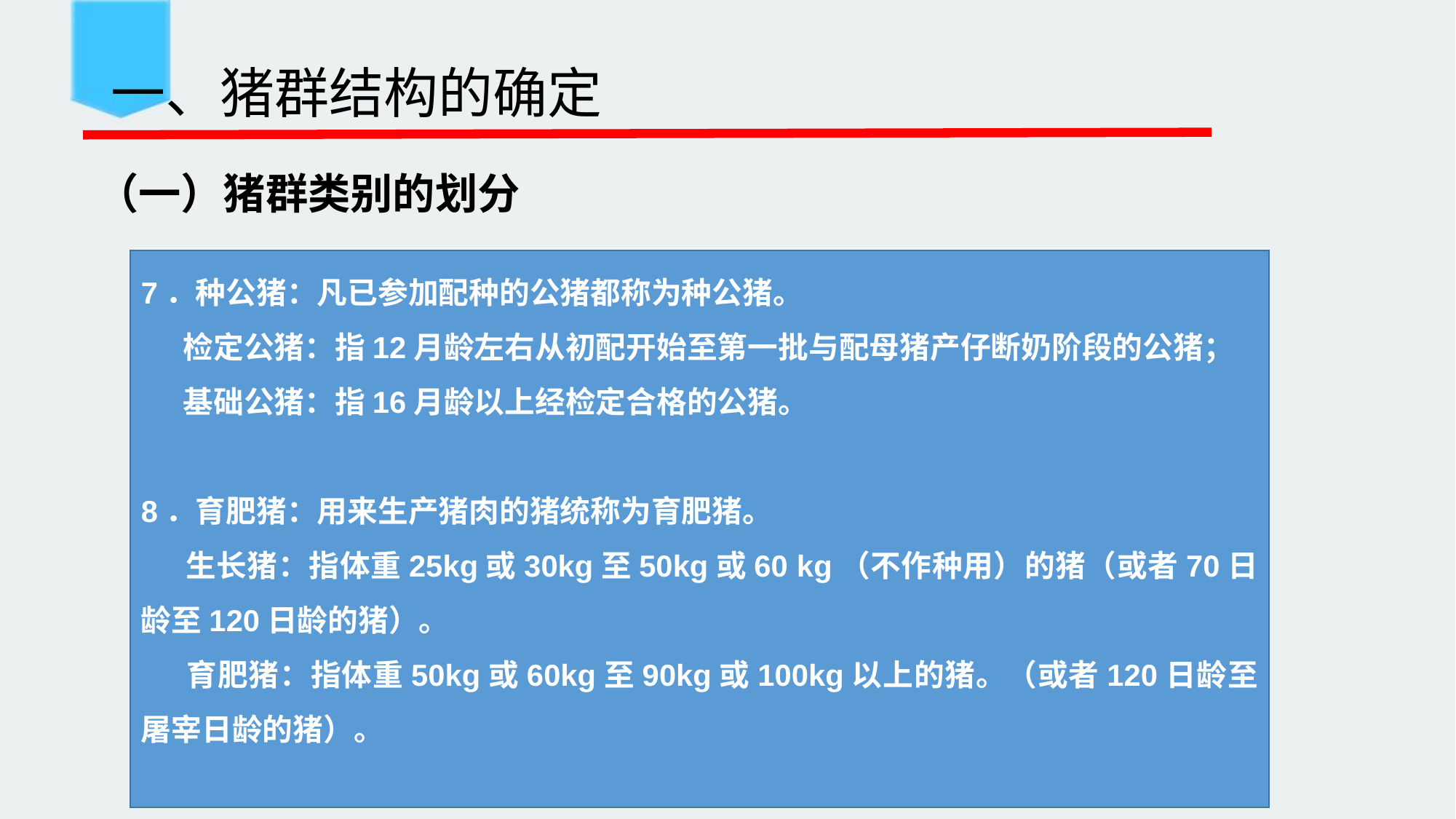

# 一、猪群结构的确定
（一）猪群类别的划分
7．种公猪：凡已参加配种的公猪都称为种公猪。
     检定公猪：指12月龄左右从初配开始至第一批与配母猪产仔断奶阶段的公猪；
     基础公猪：指16月龄以上经检定合格的公猪。

8．育肥猪：用来生产猪肉的猪统称为育肥猪。
     生长猪：指体重25kg或30kg至50kg或60 kg（不作种用）的猪（或者70日龄至120日龄的猪）。
     育肥猪：指体重50kg或60kg至90kg或100kg以上的猪。（或者120日龄至屠宰日龄的猪）。